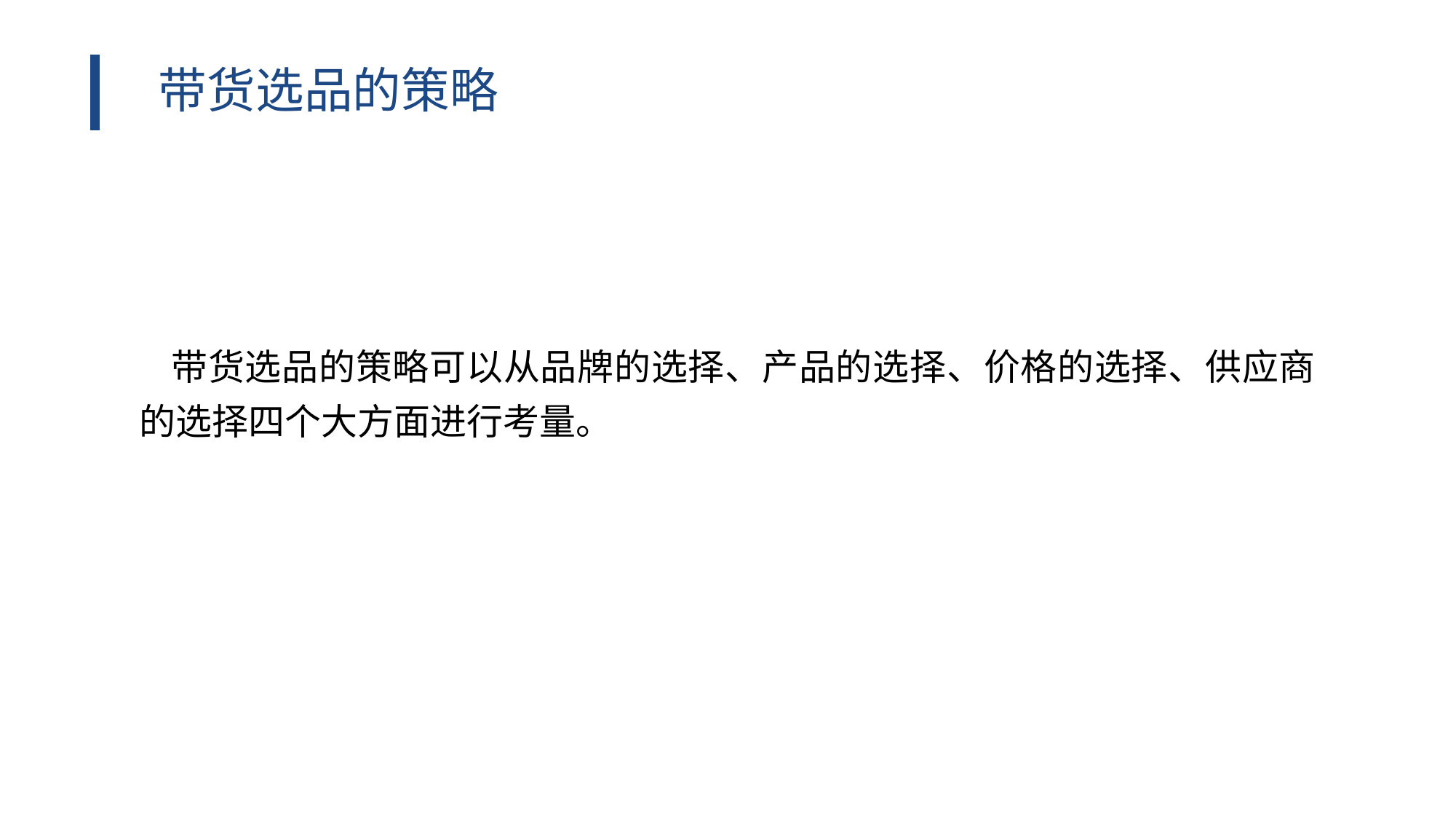

带货选品的策略
带货选品的策略可以从品牌的选择、产品的选择、价格的选择、供应商的选择四个大方面进行考量。